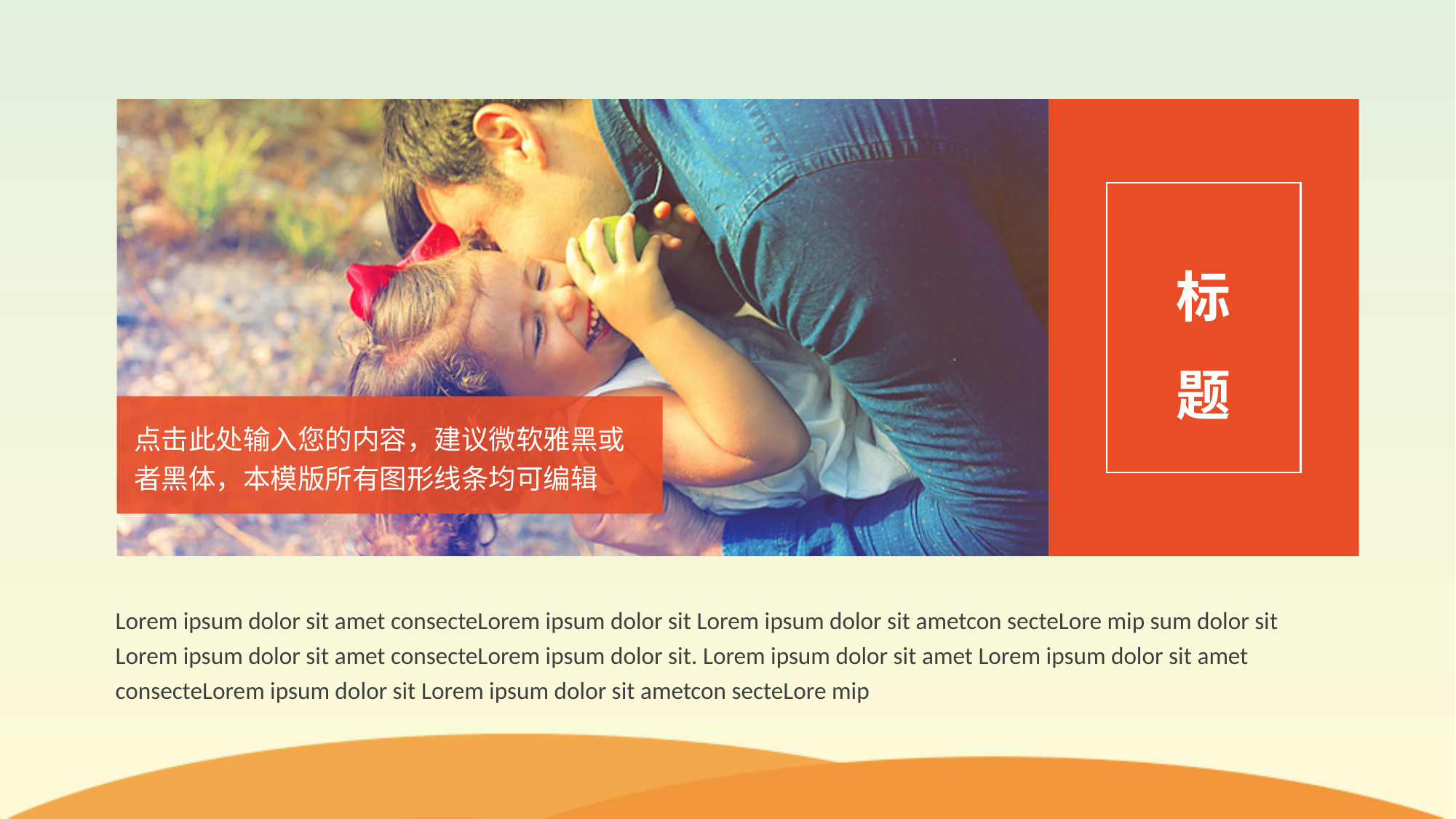

标
题
点击此处输入您的内容，建议微软雅黑或者黑体，本模版所有图形线条均可编辑
Lorem ipsum dolor sit amet consecteLorem ipsum dolor sit Lorem ipsum dolor sit ametcon secteLore mip sum dolor sit Lorem ipsum dolor sit amet consecteLorem ipsum dolor sit. Lorem ipsum dolor sit amet Lorem ipsum dolor sit amet consecteLorem ipsum dolor sit Lorem ipsum dolor sit ametcon secteLore mip